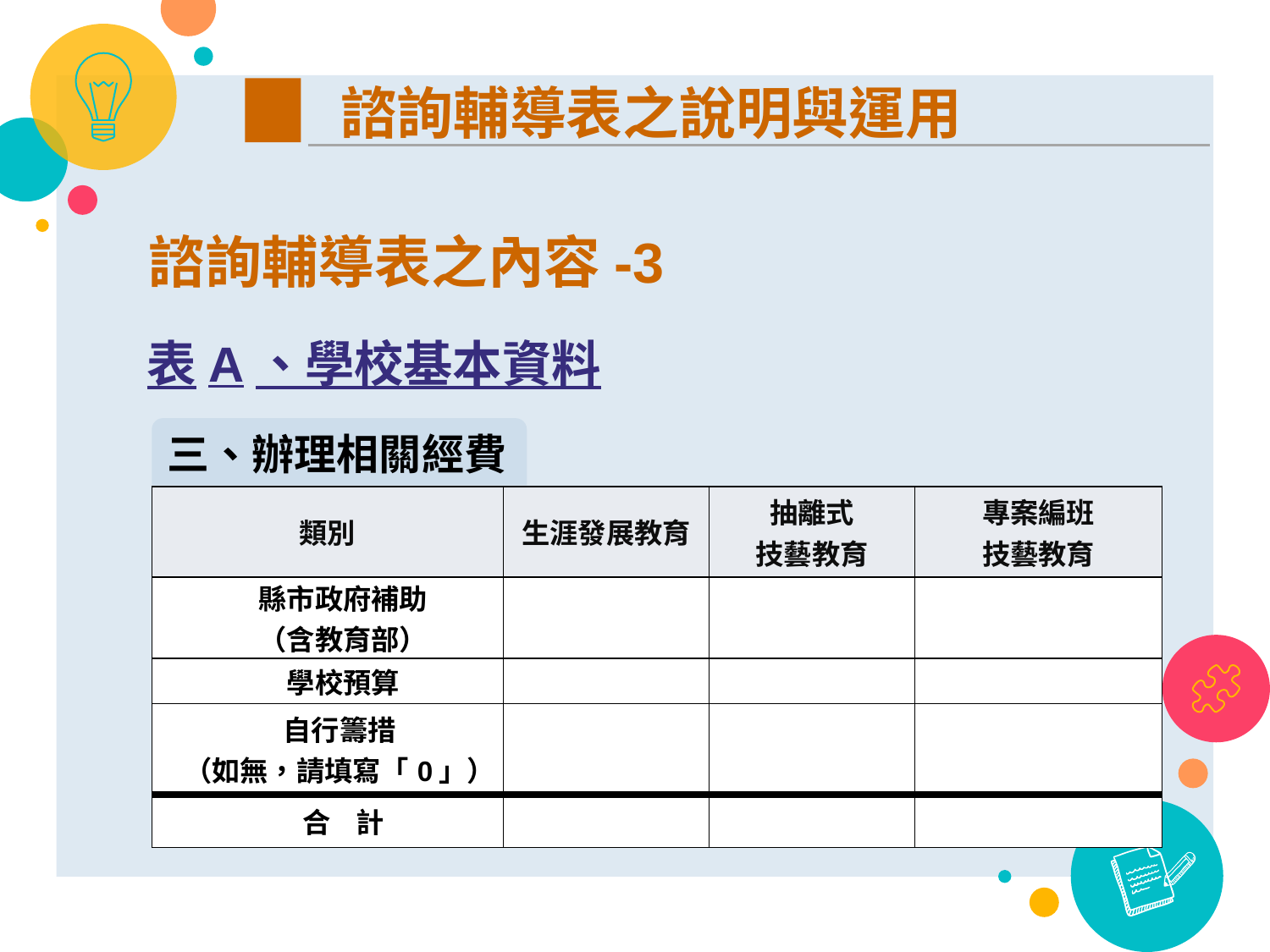

諮詢輔導表之說明與運用

諮詢輔導表之內容-3
表A、學校基本資料
三、辦理相關經費
| 類別 | 生涯發展教育 | 抽離式 技藝教育 | 專案編班 技藝教育 |
| --- | --- | --- | --- |
| 縣市政府補助 （含教育部） |  |  |  |
| 學校預算 |  |  |  |
| 自行籌措 （如無，請填寫「0」） |  |  |  |
| 合 計 |  |  |  |